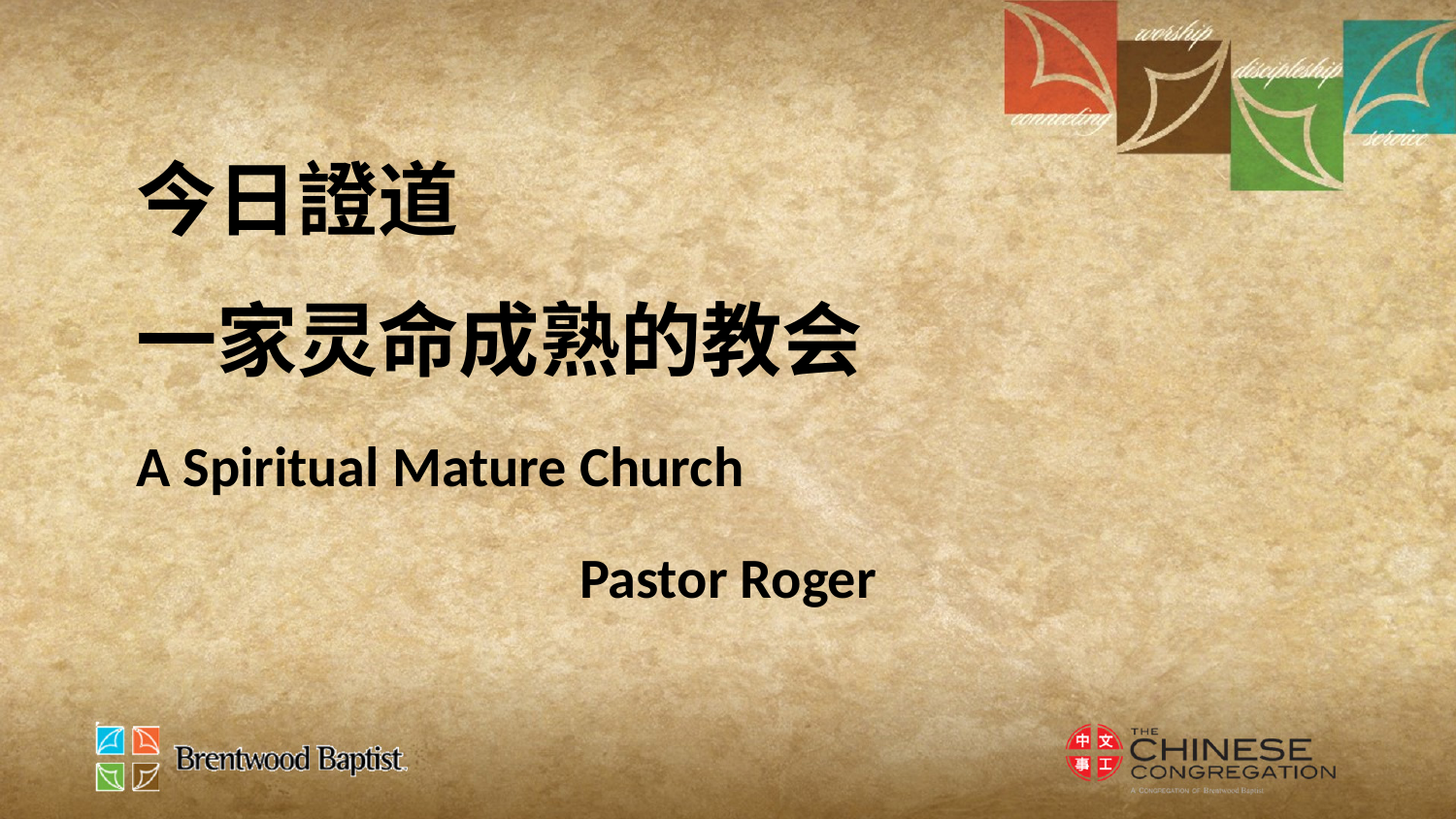

今日證道

一家灵命成熟的教会

A Spiritual Mature Church

Pastor Roger